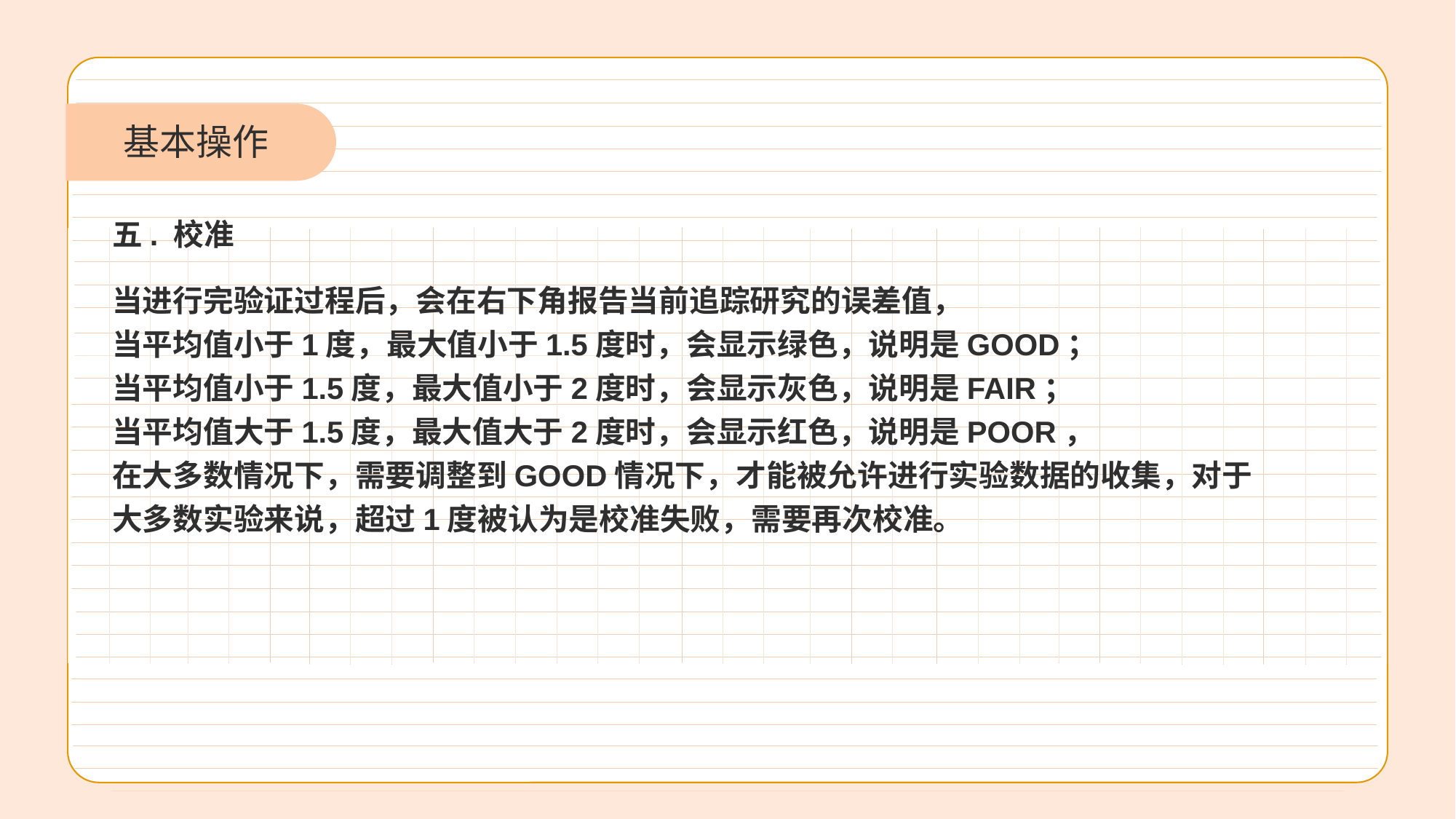

基本操作
五. 校准

当进行完验证过程后，会在右下角报告当前追踪研究的误差值，
当平均值小于1度，最大值小于1.5度时，会显示绿色，说明是GOOD；
当平均值小于1.5度，最大值小于2度时，会显示灰色，说明是FAIR；
当平均值大于1.5度，最大值大于2度时，会显示红色，说明是POOR，
在大多数情况下，需要调整到GOOD情况下，才能被允许进行实验数据的收集，对于大多数实验来说，超过1度被认为是校准失败，需要再次校准。